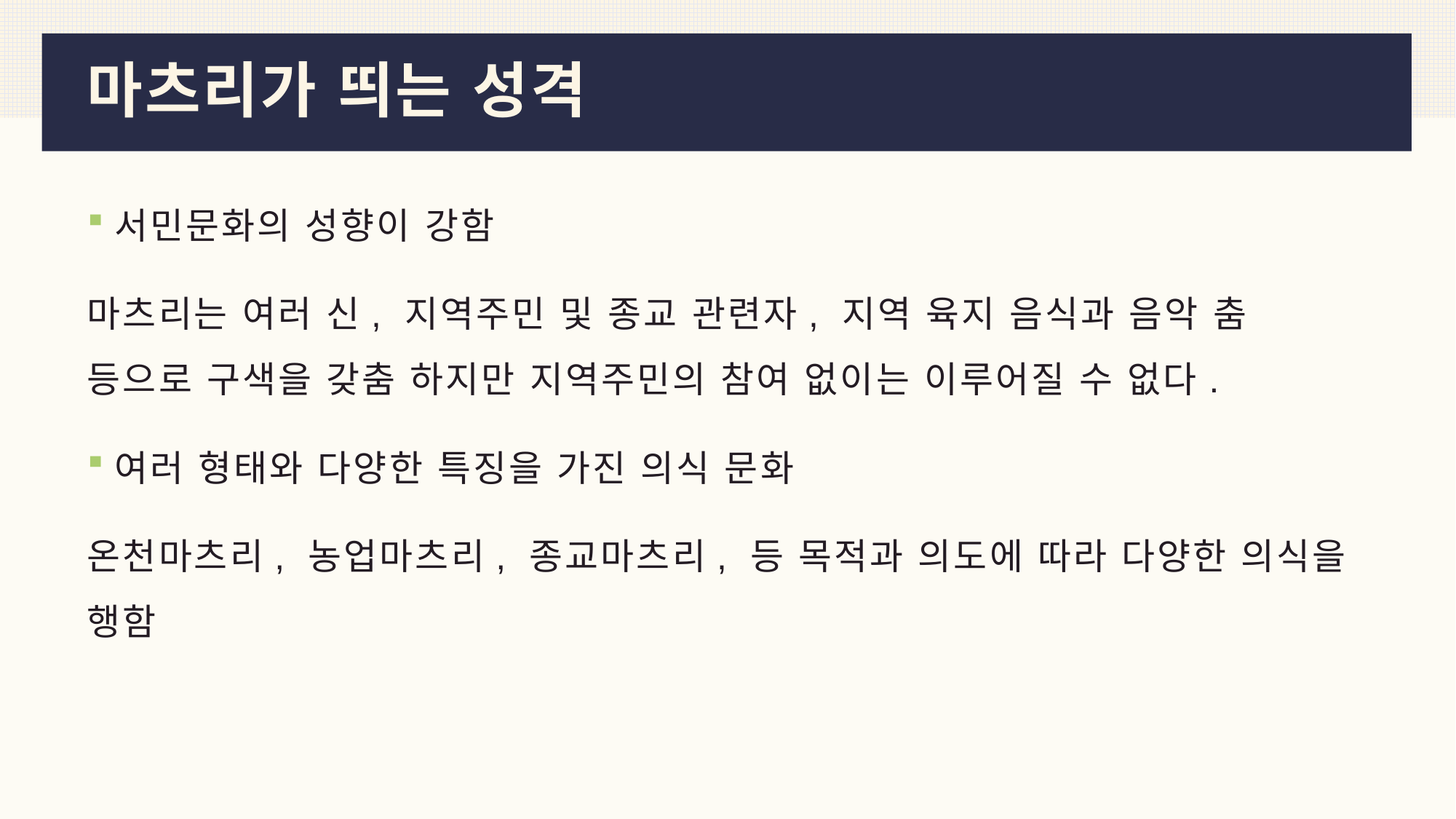

# 마츠리가 띄는 성격
서민문화의 성향이 강함
마츠리는 여러 신, 지역주민 및 종교 관련자, 지역 육지 음식과 음악 춤 등으로 구색을 갖춤 하지만 지역주민의 참여 없이는 이루어질 수 없다.
여러 형태와 다양한 특징을 가진 의식 문화
온천마츠리, 농업마츠리, 종교마츠리, 등 목적과 의도에 따라 다양한 의식을 행함